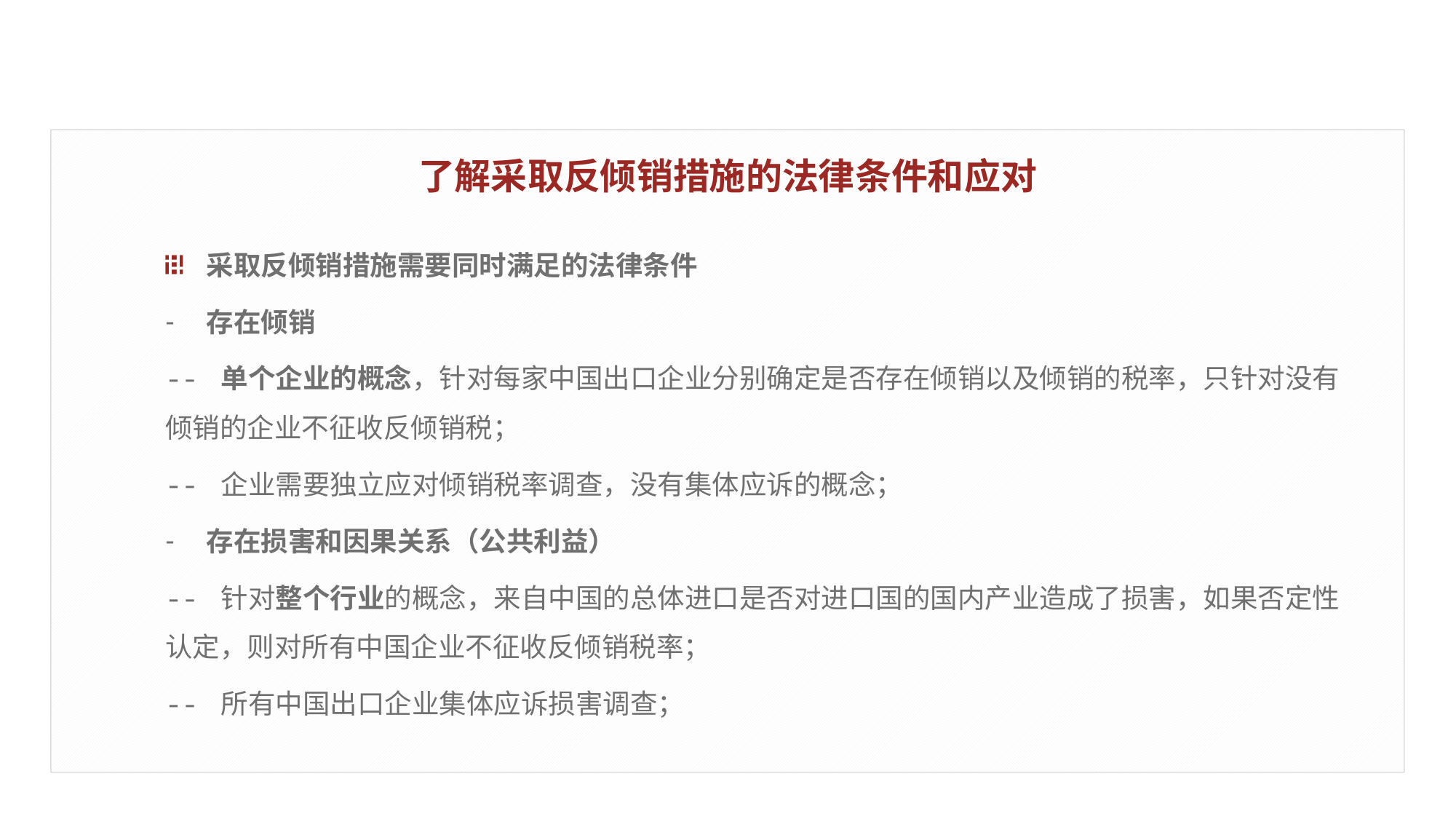

了解采取反倾销措施的法律条件和应对
采取反倾销措施需要同时满足的法律条件
存在倾销
-- 单个企业的概念，针对每家中国出口企业分别确定是否存在倾销以及倾销的税率，只针对没有倾销的企业不征收反倾销税；
-- 企业需要独立应对倾销税率调查，没有集体应诉的概念；
存在损害和因果关系（公共利益）
-- 针对整个行业的概念，来自中国的总体进口是否对进口国的国内产业造成了损害，如果否定性认定，则对所有中国企业不征收反倾销税率；
-- 所有中国出口企业集体应诉损害调查；